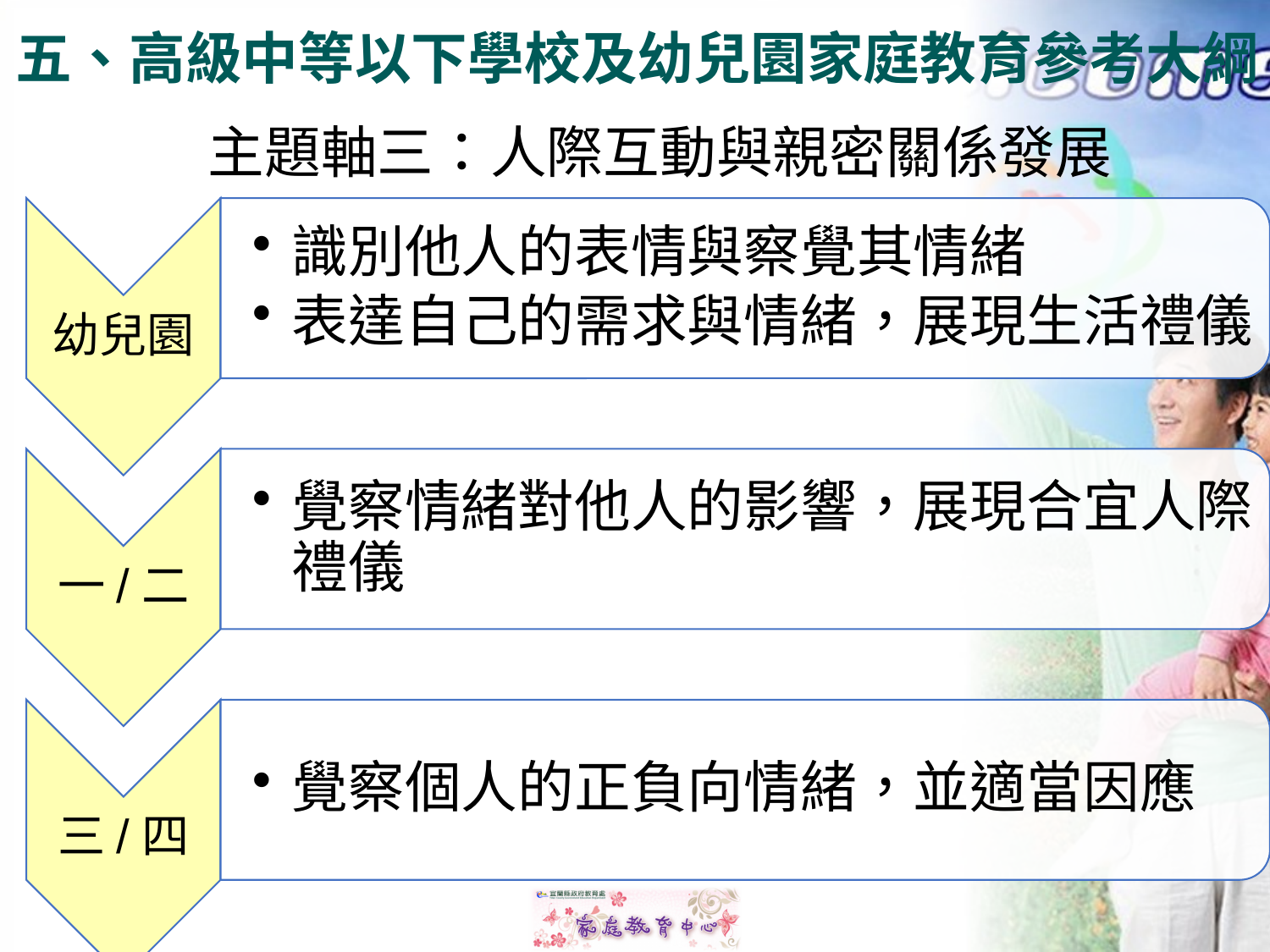

五、高級中等以下學校及幼兒園家庭教育參考大綱
主題軸三：人際互動與親密關係發展
幼兒園
識別他人的表情與察覺其情緒
表達自己的需求與情緒，展現生活禮儀
一/二
覺察情緒對他人的影響，展現合宜人際禮儀
三/四
覺察個人的正負向情緒，並適當因應
53